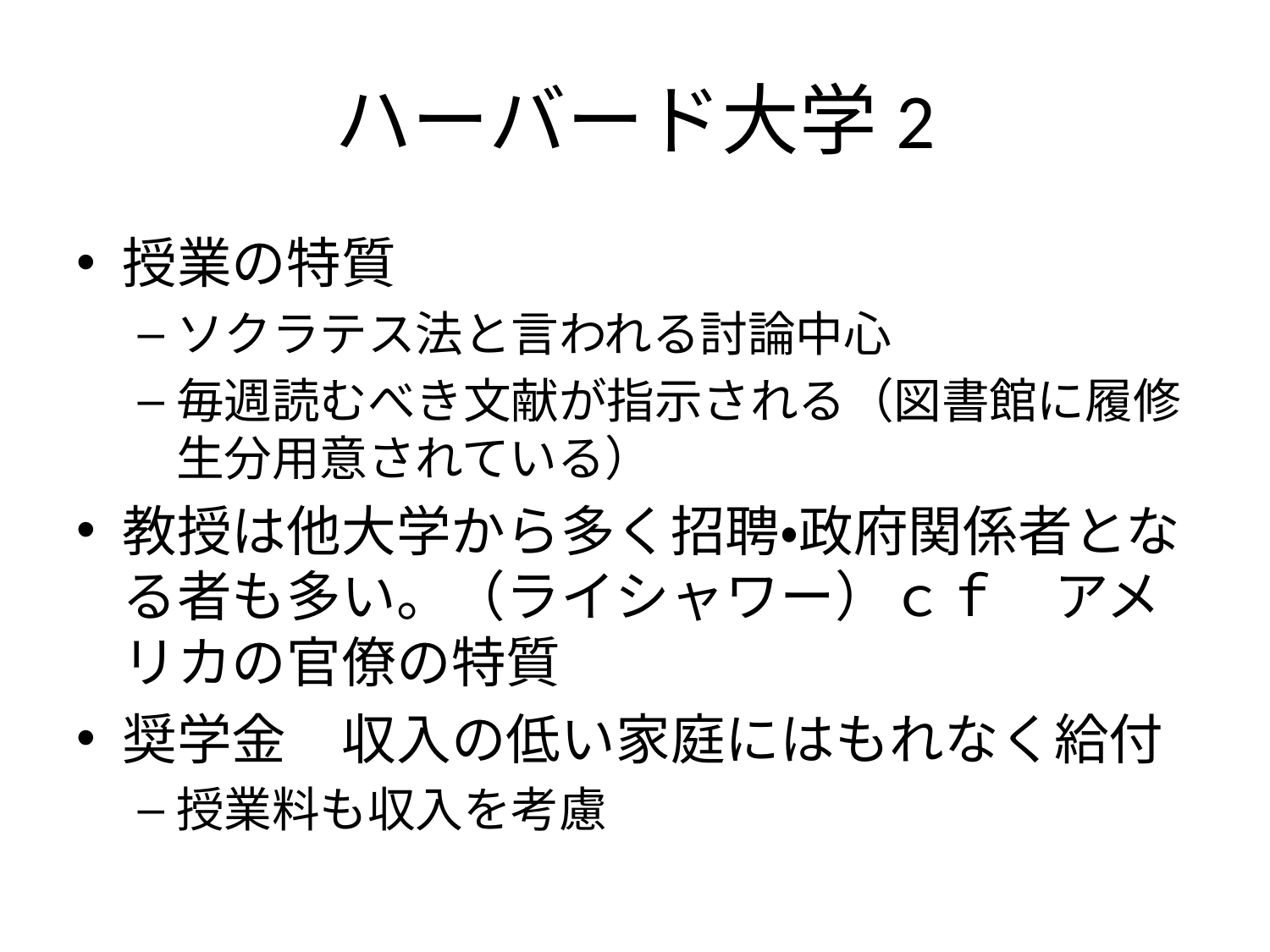

# ハーバード大学2
授業の特質
ソクラテス法と言われる討論中心
毎週読むべき文献が指示される（図書館に履修生分用意されている）
教授は他大学から多く招聘・政府関係者となる者も多い。（ライシャワー）ｃｆ　アメリカの官僚の特質
奨学金　収入の低い家庭にはもれなく給付
授業料も収入を考慮